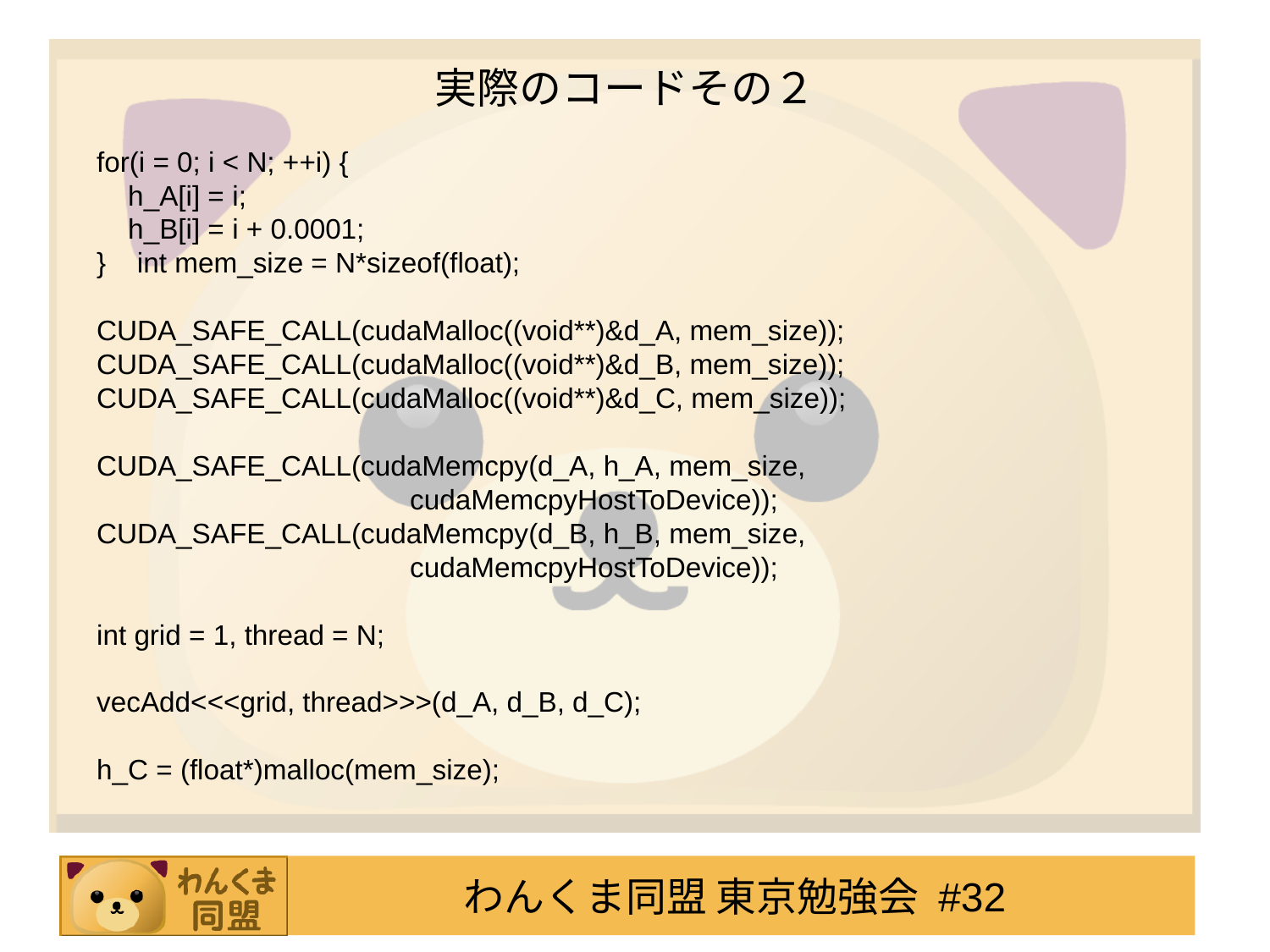

# 実際のコードその２
    for(i = 0; i < N; ++i) {
        h_A[i] = i;
        h_B[i] = i + 0.0001;
    }    int mem_size = N*sizeof(float);

    CUDA_SAFE_CALL(cudaMalloc((void**)&d_A, mem_size));
    CUDA_SAFE_CALL(cudaMalloc((void**)&d_B, mem_size));
    CUDA_SAFE_CALL(cudaMalloc((void**)&d_C, mem_size));

    CUDA_SAFE_CALL(cudaMemcpy(d_A, h_A, mem_size,
                                            cudaMemcpyHostToDevice));
    CUDA_SAFE_CALL(cudaMemcpy(d_B, h_B, mem_size,
                                            cudaMemcpyHostToDevice));

    int grid = 1, thread = N;

    vecAdd<<<grid, thread>>>(d_A, d_B, d_C);

    h_C = (float*)malloc(mem_size);